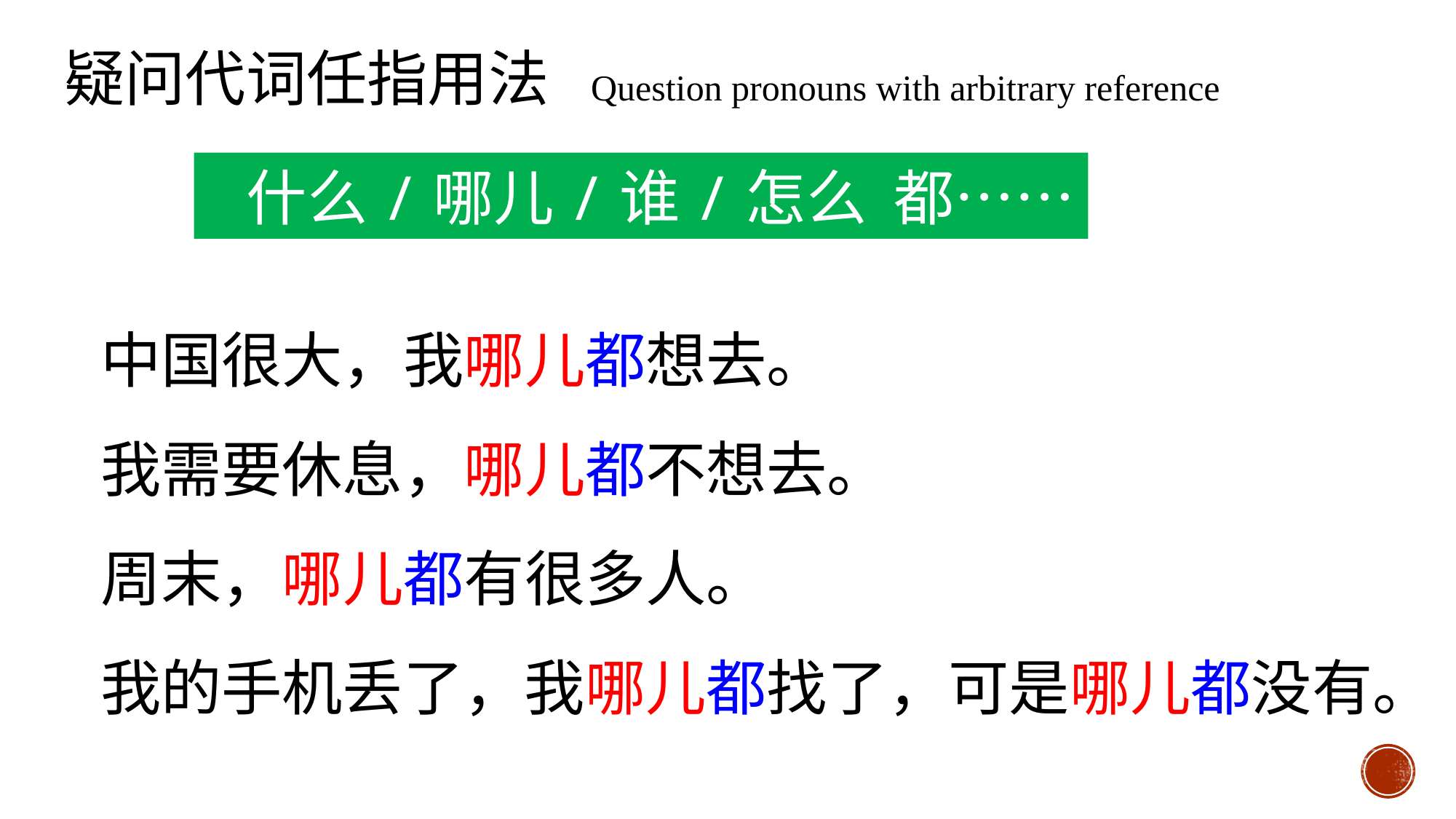

疑问代词任指用法  Question pronouns with arbitrary reference
  什么/哪儿/谁/怎么  都……
中国很大，我哪儿都想去。
我需要休息，哪儿都不想去。
周末，哪儿都有很多人。
我的手机丢了，我哪儿都找了，可是哪儿都没有。